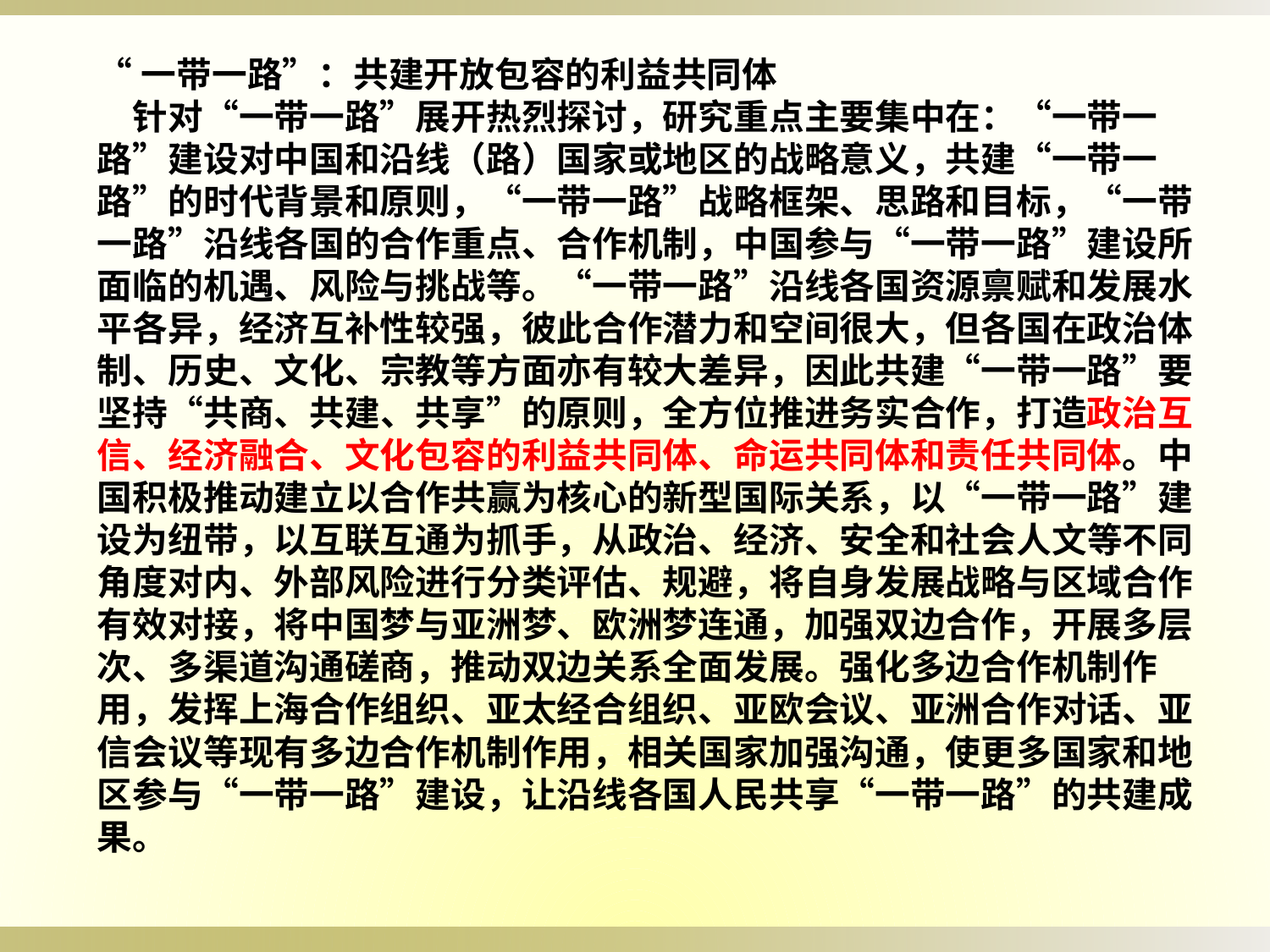

“一带一路”：共建开放包容的利益共同体
　针对“一带一路”展开热烈探讨，研究重点主要集中在：“一带一路”建设对中国和沿线（路）国家或地区的战略意义，共建“一带一路”的时代背景和原则，“一带一路”战略框架、思路和目标，“一带一路”沿线各国的合作重点、合作机制，中国参与“一带一路”建设所面临的机遇、风险与挑战等。“一带一路”沿线各国资源禀赋和发展水平各异，经济互补性较强，彼此合作潜力和空间很大，但各国在政治体制、历史、文化、宗教等方面亦有较大差异，因此共建“一带一路”要坚持“共商、共建、共享”的原则，全方位推进务实合作，打造政治互信、经济融合、文化包容的利益共同体、命运共同体和责任共同体。中国积极推动建立以合作共赢为核心的新型国际关系，以“一带一路”建设为纽带，以互联互通为抓手，从政治、经济、安全和社会人文等不同角度对内、外部风险进行分类评估、规避，将自身发展战略与区域合作有效对接，将中国梦与亚洲梦、欧洲梦连通，加强双边合作，开展多层次、多渠道沟通磋商，推动双边关系全面发展。强化多边合作机制作用，发挥上海合作组织、亚太经合组织、亚欧会议、亚洲合作对话、亚信会议等现有多边合作机制作用，相关国家加强沟通，使更多国家和地区参与“一带一路”建设，让沿线各国人民共享“一带一路”的共建成果。